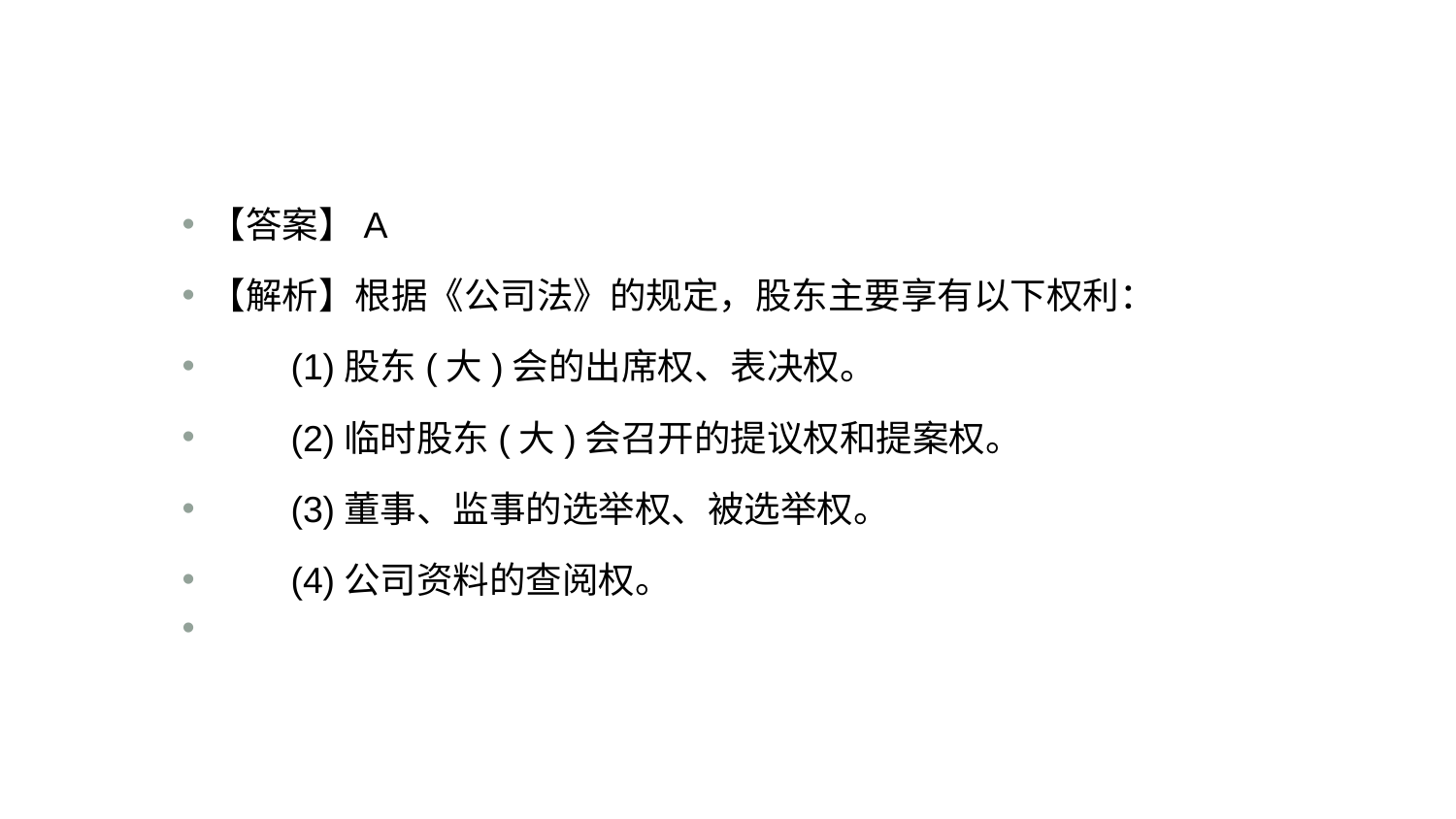

#
【答案】A
【解析】根据《公司法》的规定，股东主要享有以下权利：
　　(1)股东(大)会的出席权、表决权。
　　(2)临时股东(大)会召开的提议权和提案权。
　　(3)董事、监事的选举权、被选举权。
　　(4)公司资料的查阅权。